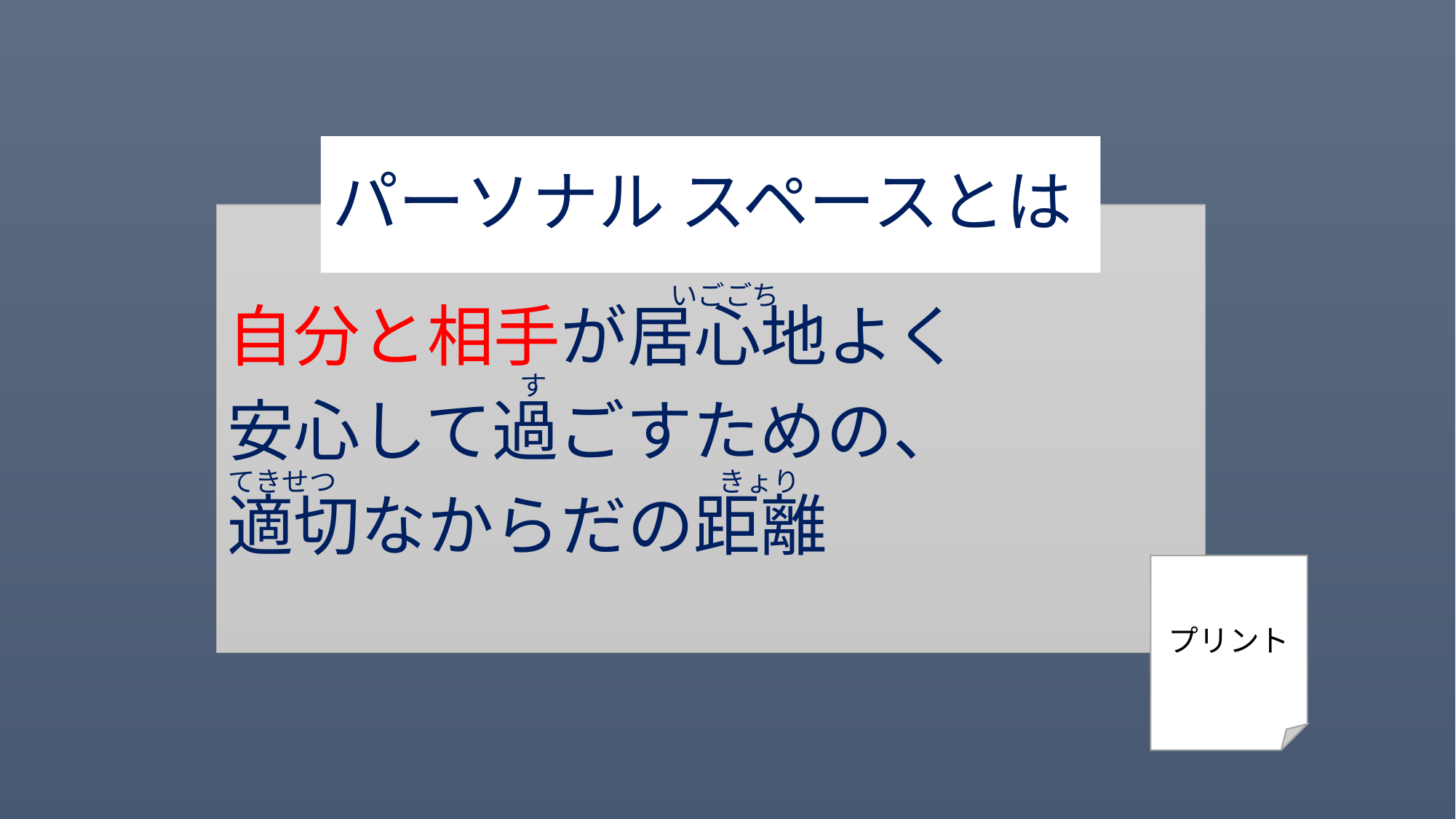

# パーソナル スペースとは
自分と相手が居心地よく

安心して過ごすための、

適切なからだの距離
いごごち
す
てきせつ　　　　　　　　　　　　　　きょり
プリント